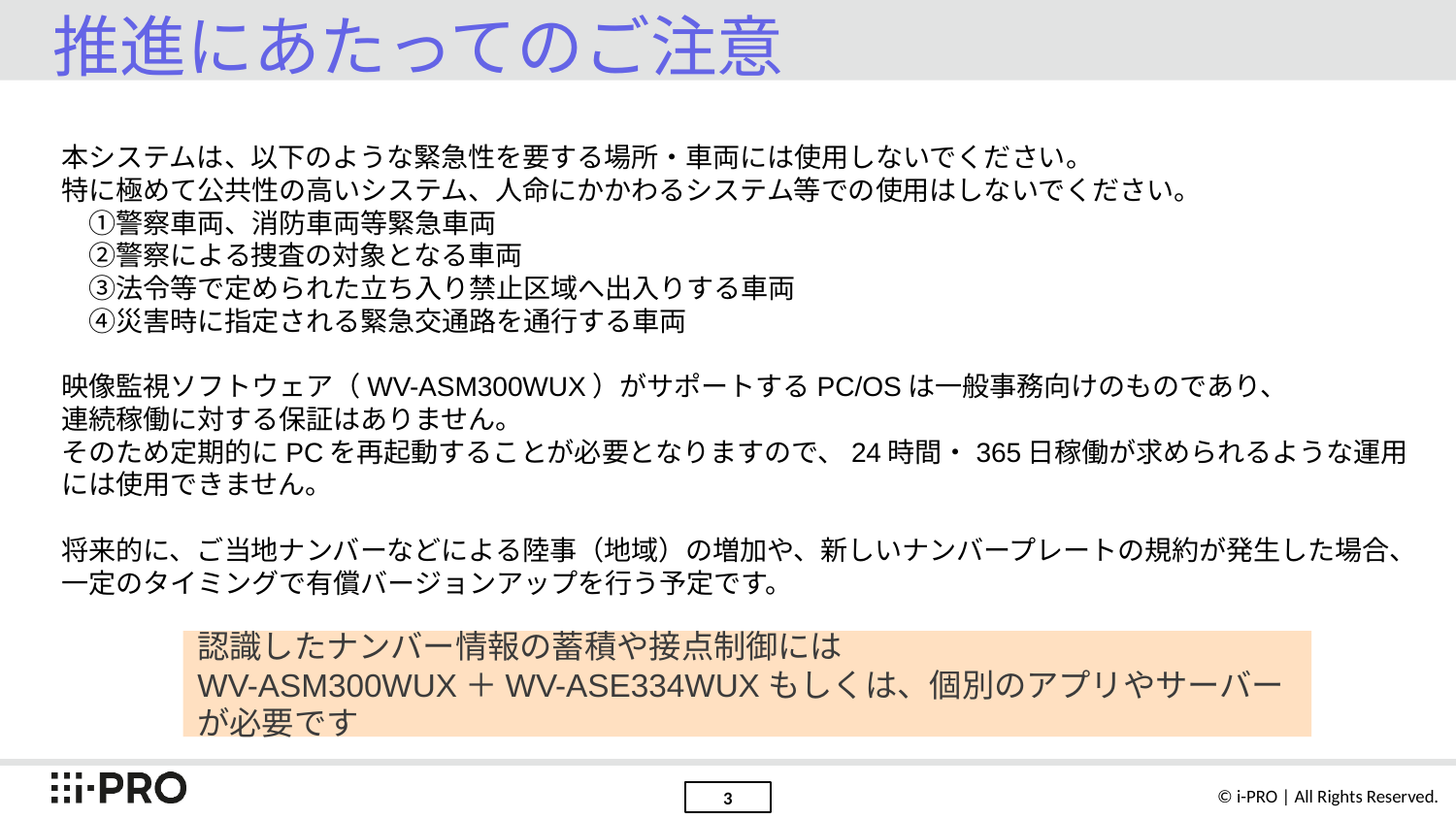

# 推進にあたってのご注意
本システムは、以下のような緊急性を要する場所・車両には使用しないでください。
特に極めて公共性の高いシステム、人命にかかわるシステム等での使用はしないでください。
　①警察車両、消防車両等緊急車両
　②警察による捜査の対象となる車両
　③法令等で定められた立ち入り禁止区域へ出入りする車両
　④災害時に指定される緊急交通路を通行する車両
映像監視ソフトウェア（WV-ASM300WUX）がサポートするPC/OSは一般事務向けのものであり、
連続稼働に対する保証はありません。
そのため定期的にPCを再起動することが必要となりますので、24時間・365日稼働が求められるような運用には使用できません。
将来的に、ご当地ナンバーなどによる陸事（地域）の増加や、新しいナンバープレートの規約が発生した場合、
一定のタイミングで有償バージョンアップを行う予定です。
認識したナンバー情報の蓄積や接点制御には
WV-ASM300WUX＋WV-ASE334WUXもしくは、個別のアプリやサーバーが必要です